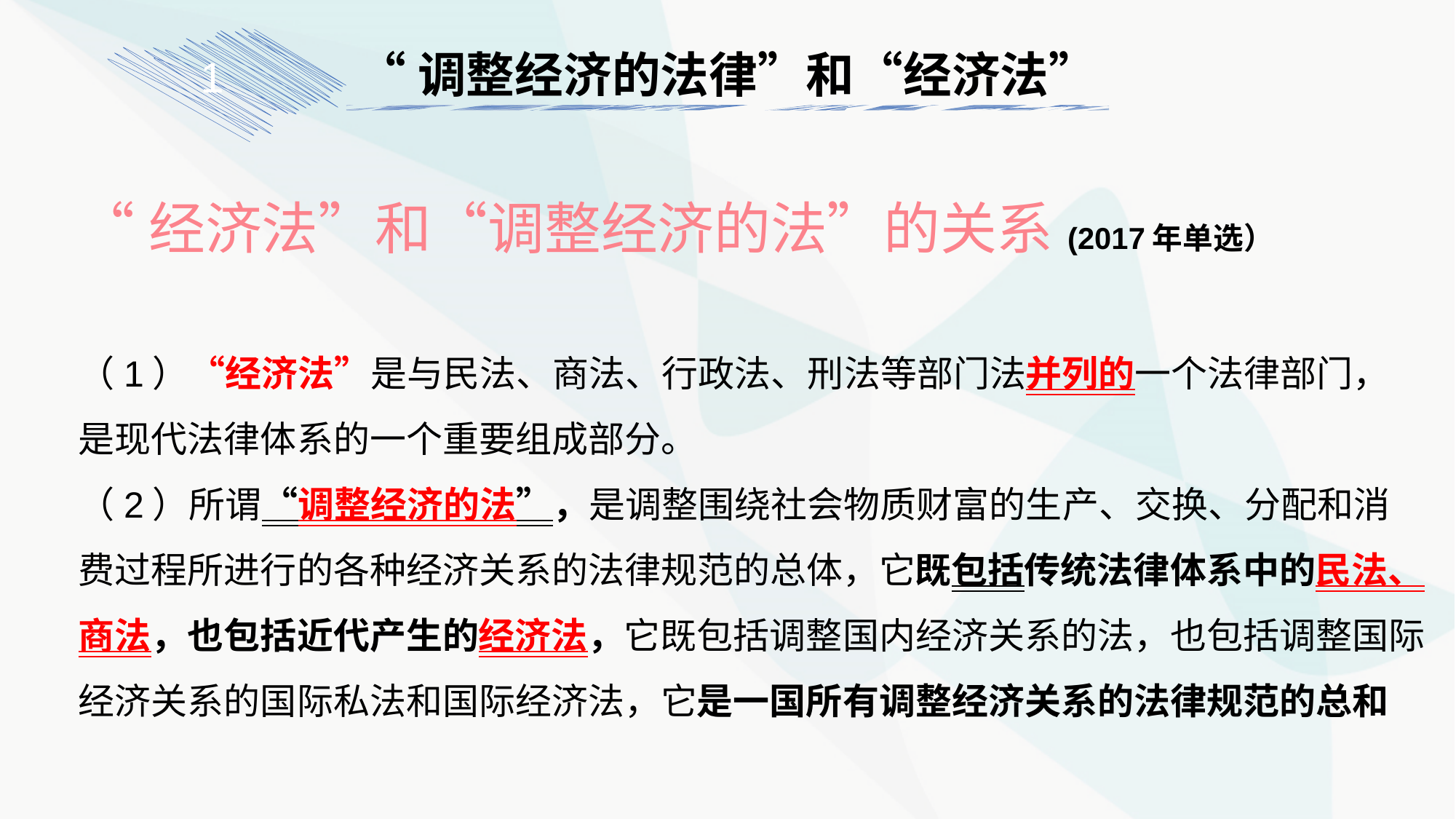

“调整经济的法律”和“经济法”
1
“经济法”和“调整经济的法”的关系(2017年单选）

（1）“经济法”是与民法、商法、行政法、刑法等部门法并列的一个法律部门，是现代法律体系的一个重要组成部分。
（2）所谓“调整经济的法”，是调整围绕社会物质财富的生产、交换、分配和消费过程所进行的各种经济关系的法律规范的总体，它既包括传统法律体系中的民法、商法，也包括近代产生的经济法，它既包括调整国内经济关系的法，也包括调整国际经济关系的国际私法和国际经济法，它是一国所有调整经济关系的法律规范的总和